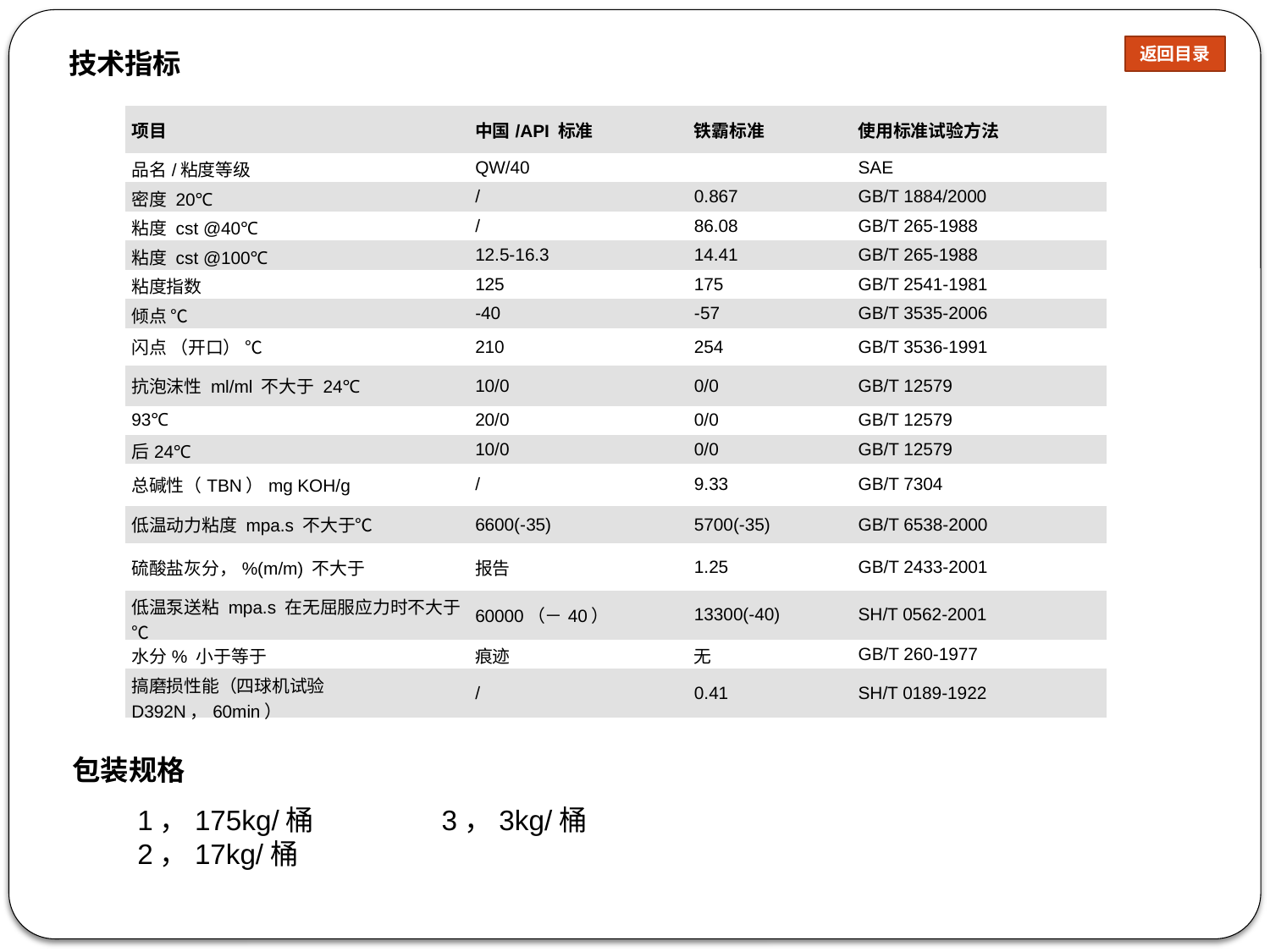

返回目录
技术指标
| 项目 | 中国/API 标准 | 铁霸标准 | 使用标准试验方法 |
| --- | --- | --- | --- |
| 品名/粘度等级 | QW/40 |  | SAE |
| 密度 20℃ | / | 0.867 | GB/T 1884/2000 |
| 粘度 cst @40℃ | / | 86.08 | GB/T 265-1988 |
| 粘度 cst @100℃ | 12.5-16.3 | 14.41 | GB/T 265-1988 |
| 粘度指数 | 125 | 175 | GB/T 2541-1981 |
| 倾点 ℃ | -40 | -57 | GB/T 3535-2006 |
| 闪点 （开口） ℃ | 210 | 254 | GB/T 3536-1991 |
| 抗泡沫性 ml/ml 不大于 24℃ | 10/0 | 0/0 | GB/T 12579 |
| 93℃ | 20/0 | 0/0 | GB/T 12579 |
| 后24℃ | 10/0 | 0/0 | GB/T 12579 |
| 总碱性（TBN）mg KOH/g | / | 9.33 | GB/T 7304 |
| 低温动力粘度 mpa.s 不大于℃ | 6600(-35) | 5700(-35) | GB/T 6538-2000 |
| 硫酸盐灰分，%(m/m) 不大于 | 报告 | 1.25 | GB/T 2433-2001 |
| 低温泵送粘 mpa.s 在无屈服应力时不大于℃ | 60000（－40） | 13300(-40) | SH/T 0562-2001 |
| 水分% 小于等于 | 痕迹 | 无 | GB/T 260-1977 |
| 搞磨损性能（四球机试验 D392N，60min） | / | 0.41 | SH/T 0189-1922 |

包装规格
1，175kg/桶                   3，3kg/桶
2，17kg/桶